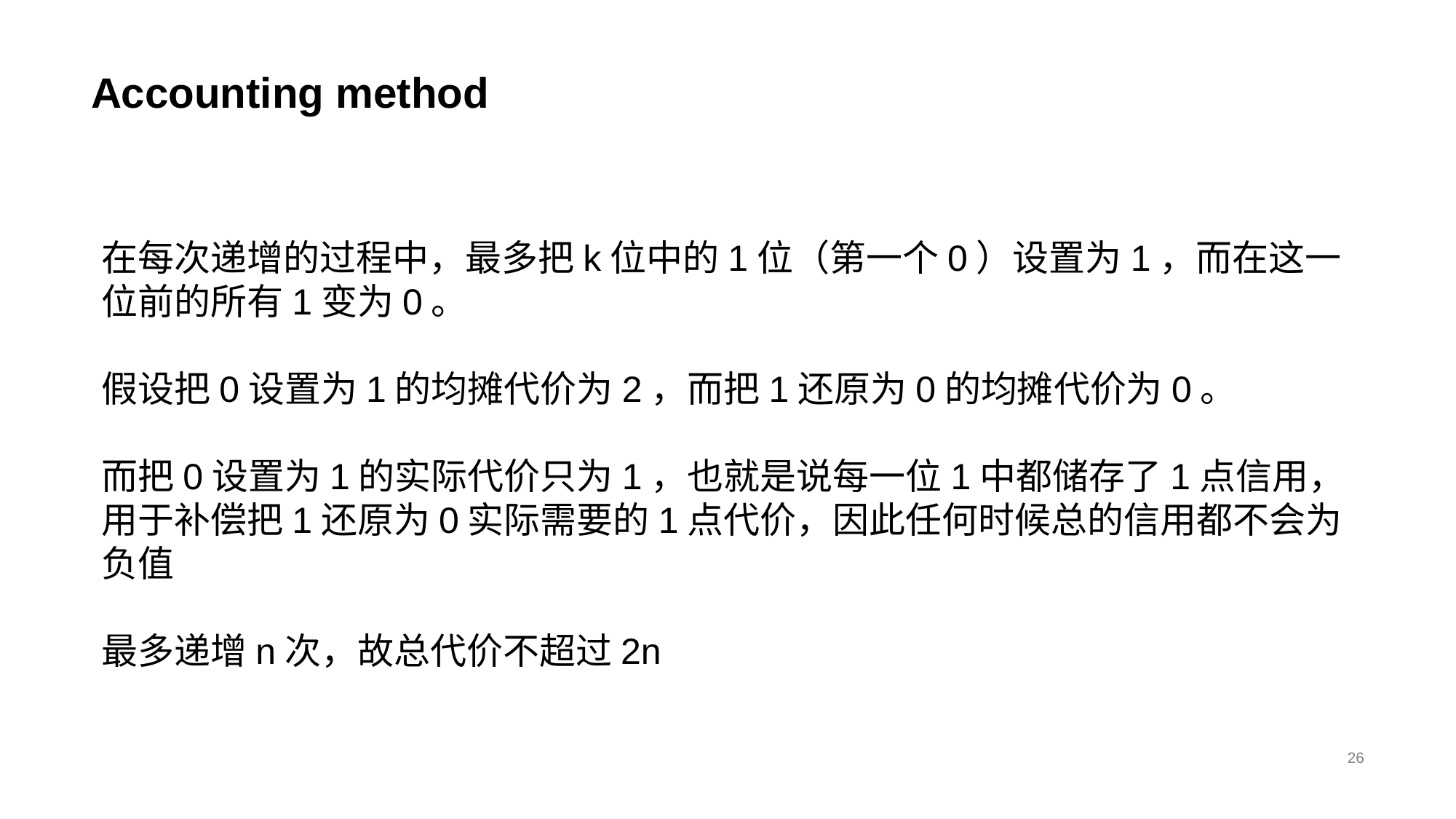

# Accounting method
在每次递增的过程中，最多把k位中的1位（第一个0）设置为1，而在这一位前的所有1变为0。

假设把0设置为1的均摊代价为2，而把1还原为0的均摊代价为0。

而把0设置为1的实际代价只为1，也就是说每一位1中都储存了1点信用，用于补偿把1还原为0实际需要的1点代价，因此任何时候总的信用都不会为负值

最多递增n次，故总代价不超过2n
26